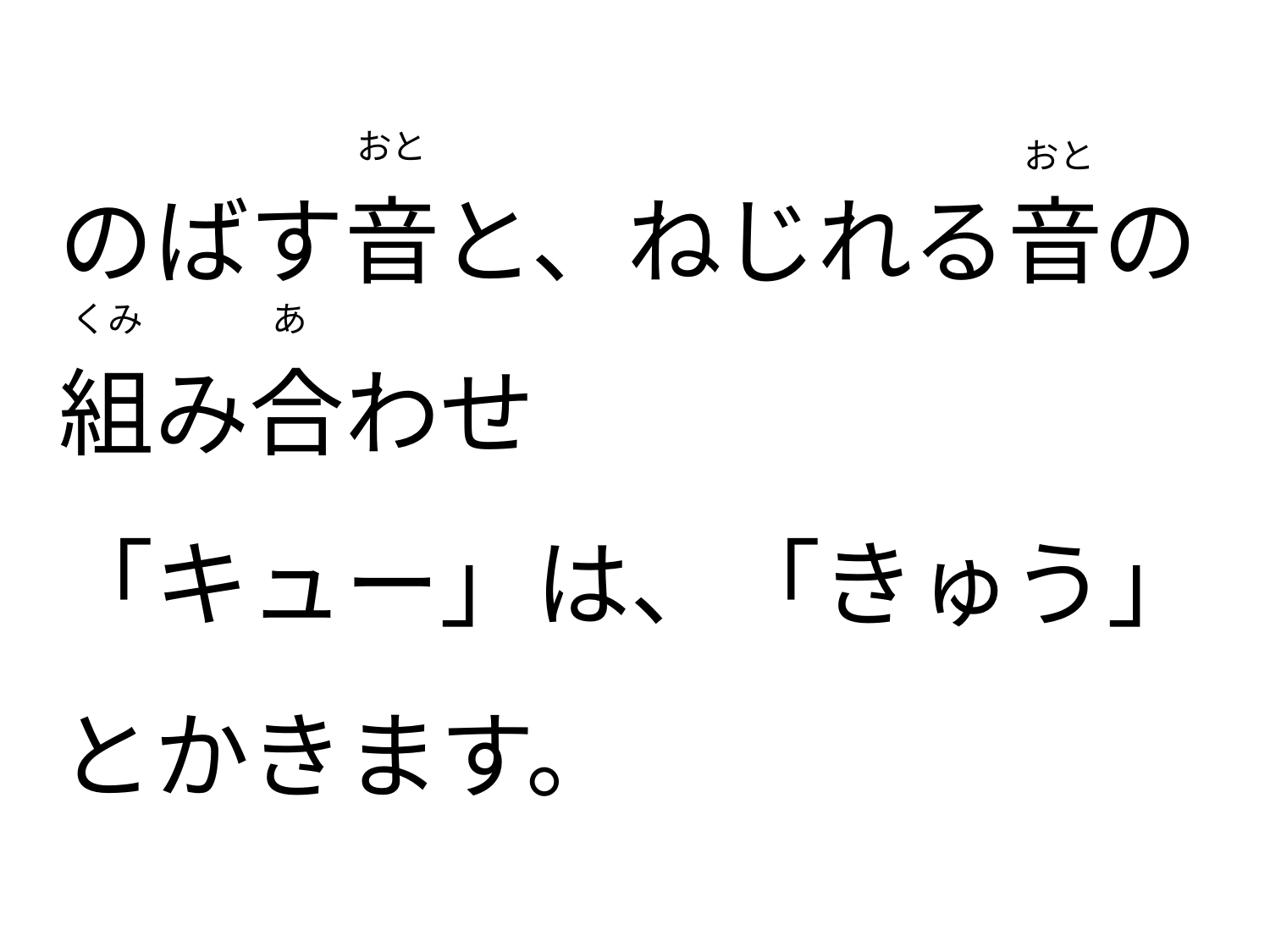

のばす音と、ねじれる音の組み合わせ
「キュー」は、「きゅう」
とかきます。
おと
おと
くみ
あ